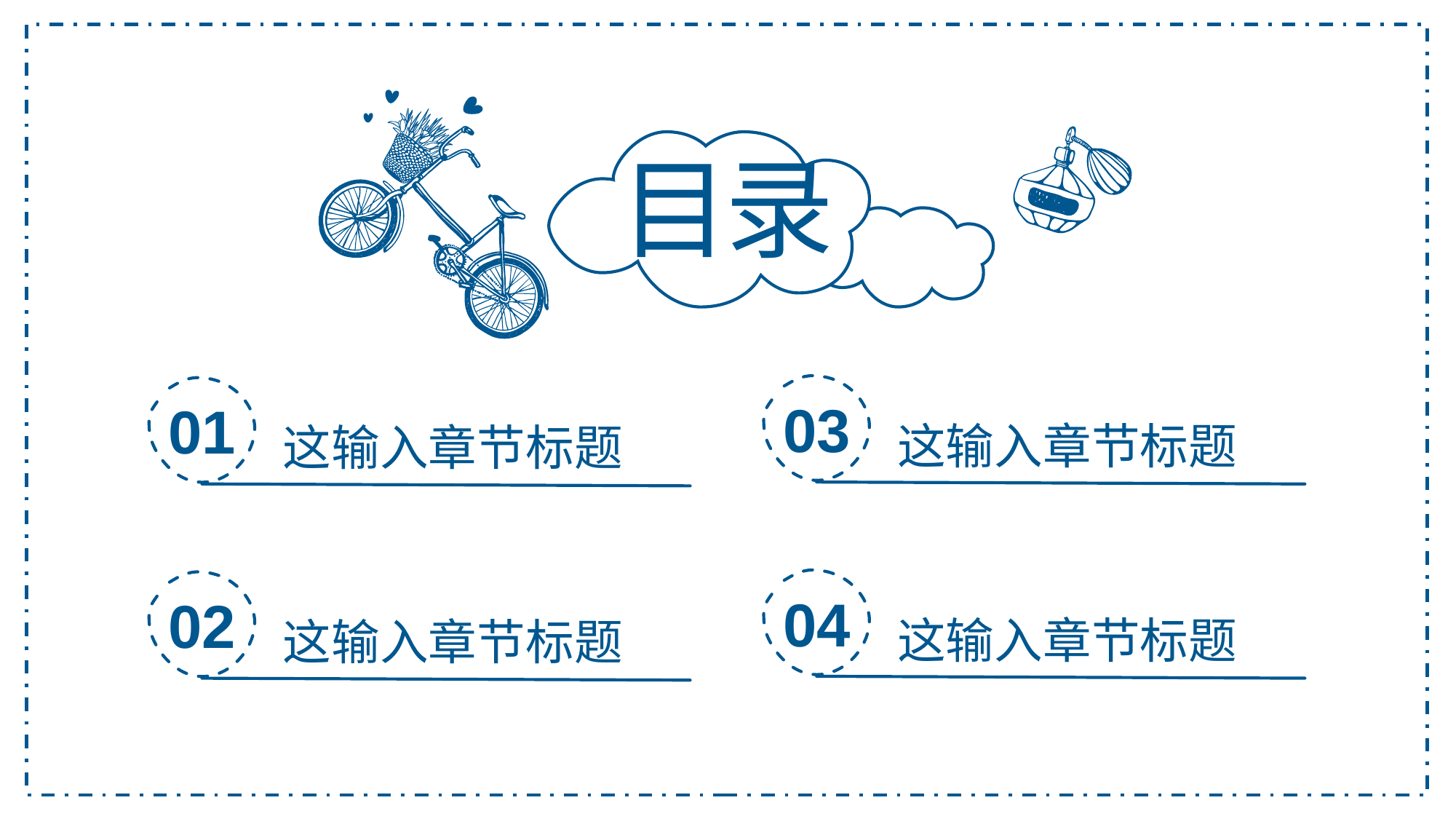

目录

03
01
这输入章节标题
这输入章节标题

04
02
这输入章节标题
这输入章节标题